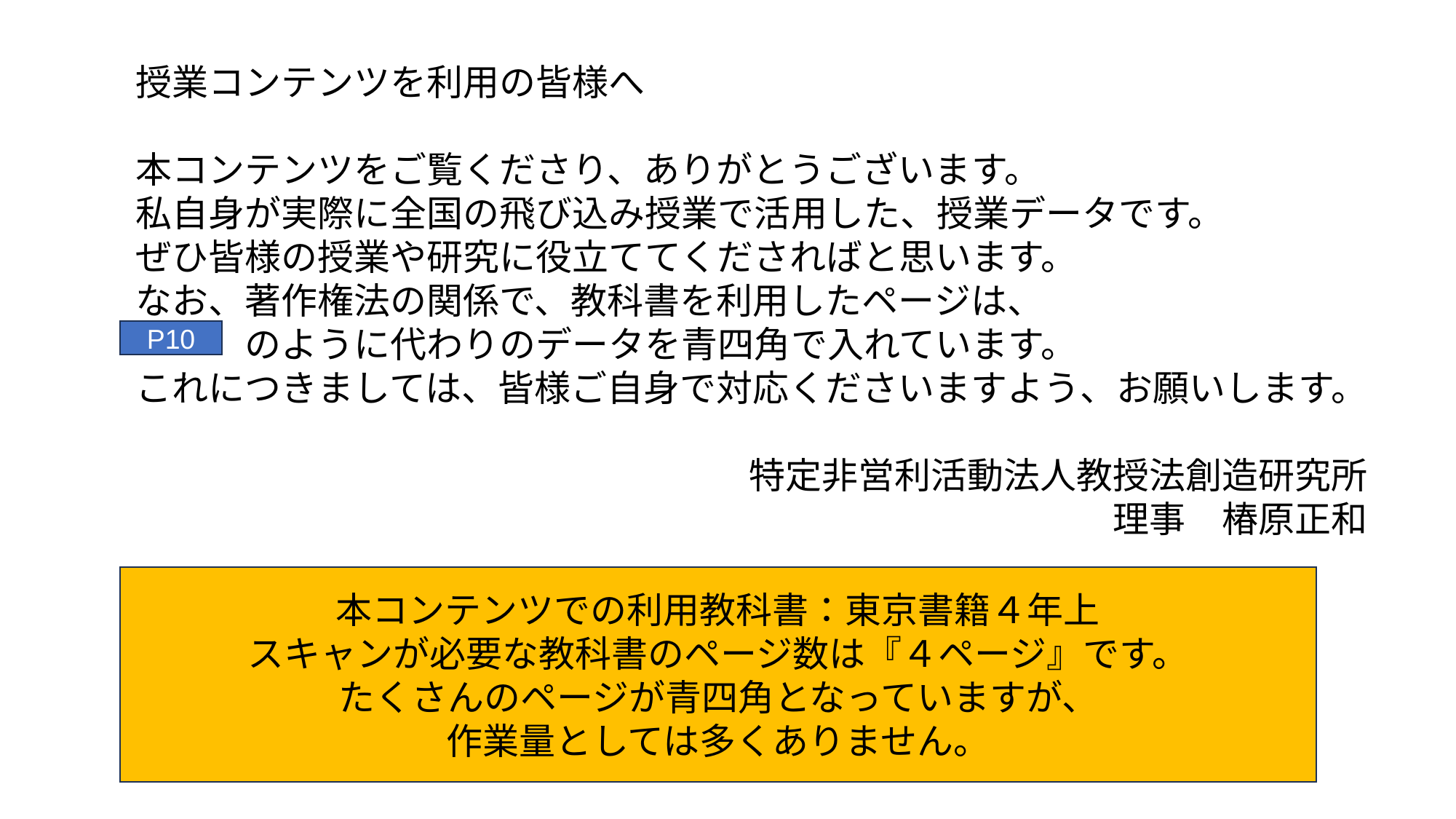

授業コンテンツを利用の皆様へ

本コンテンツをご覧くださり、ありがとうございます。
私自身が実際に全国の飛び込み授業で活用した、授業データです。
ぜひ皆様の授業や研究に役立ててくださればと思います。
なお、著作権法の関係で、教科書を利用したページは、
　　　のように代わりのデータを青四角で入れています。
これにつきましては、皆様ご自身で対応くださいますよう、お願いします。

特定非営利活動法人教授法創造研究所
理事　椿原正和
P10
本コンテンツでの利用教科書：東京書籍４年上
スキャンが必要な教科書のページ数は『４ページ』です。
たくさんのページが青四角となっていますが、
作業量としては多くありません。